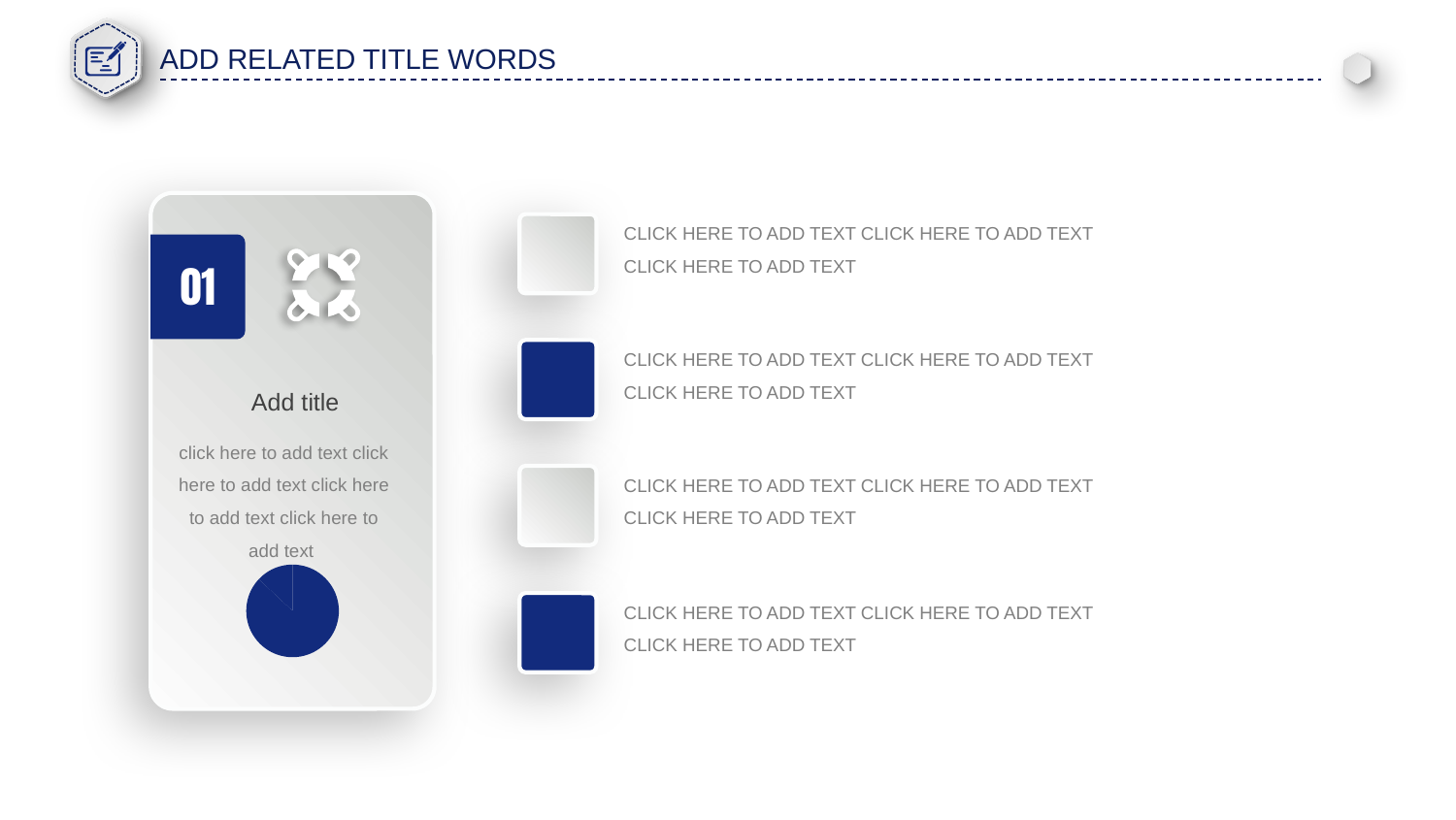

01
Add title
click here to add text click here to add text click here to add text click here to add text

### Chart

| Category | 销售额 |
|---|---|
| 第一季度 | 87.0 |
| 第二季度 | 13.0 |
click here to add text click here to add text
click here to add text

click here to add text click here to add text
click here to add text

click here to add text click here to add text
click here to add text

click here to add text click here to add text
click here to add text